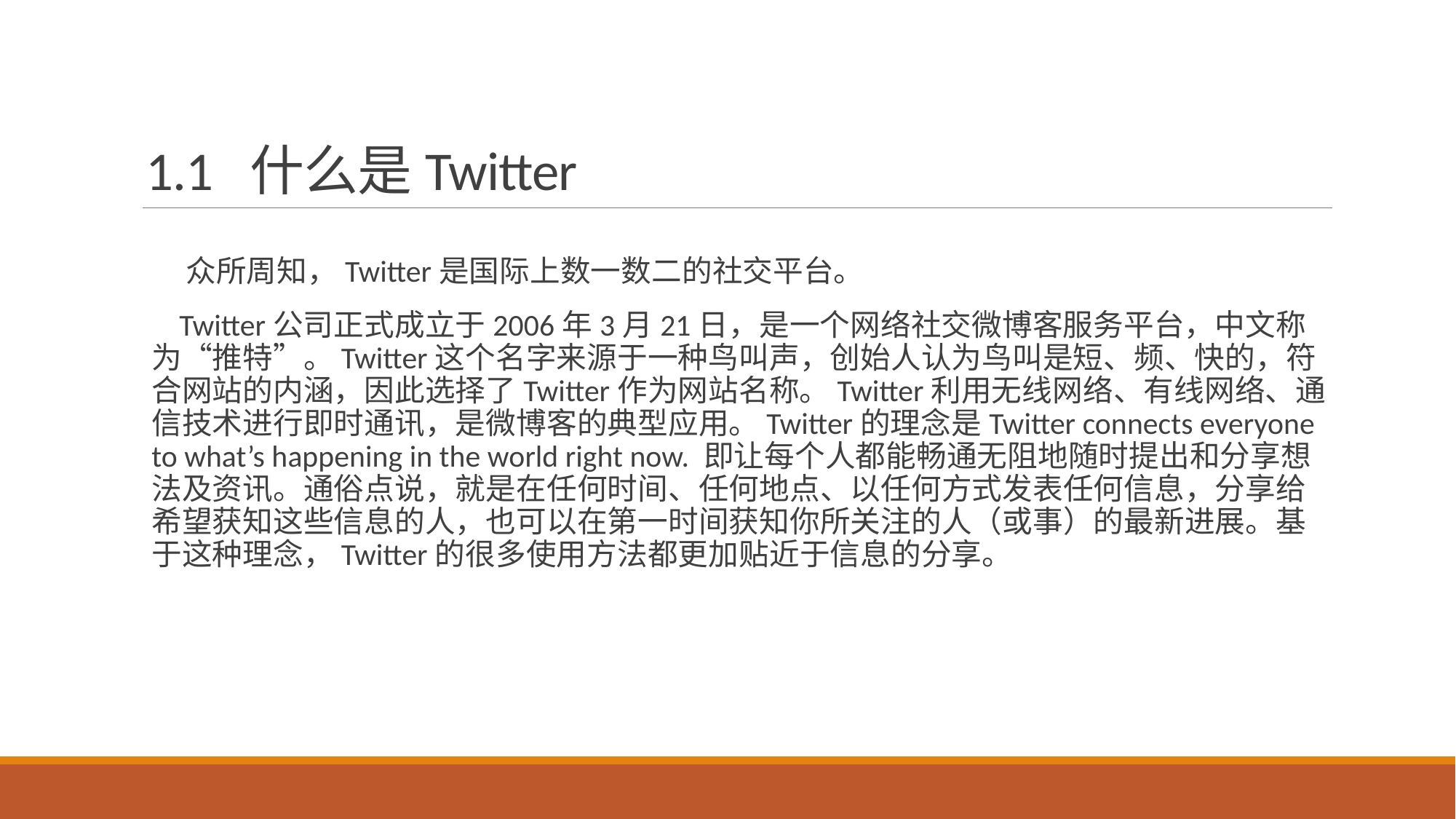

# 1.1  什么是Twitter
    众所周知，Twitter是国际上数一数二的社交平台。
    Twitter公司正式成立于2006年3月21日，是一个网络社交微博客服务平台，中文称为“推特”。Twitter这个名字来源于一种鸟叫声，创始人认为鸟叫是短、频、快的，符合网站的内涵，因此选择了Twitter作为网站名称。Twitter利用无线网络、有线网络、通信技术进行即时通讯，是微博客的典型应用。Twitter的理念是Twitter connects everyone to what’s happening in the world right now. 即让每个人都能畅通无阻地随时提出和分享想法及资讯。通俗点说，就是在任何时间、任何地点、以任何方式发表任何信息，分享给希望获知这些信息的人，也可以在第一时间获知你所关注的人（或事）的最新进展。基于这种理念，Twitter的很多使用方法都更加贴近于信息的分享。